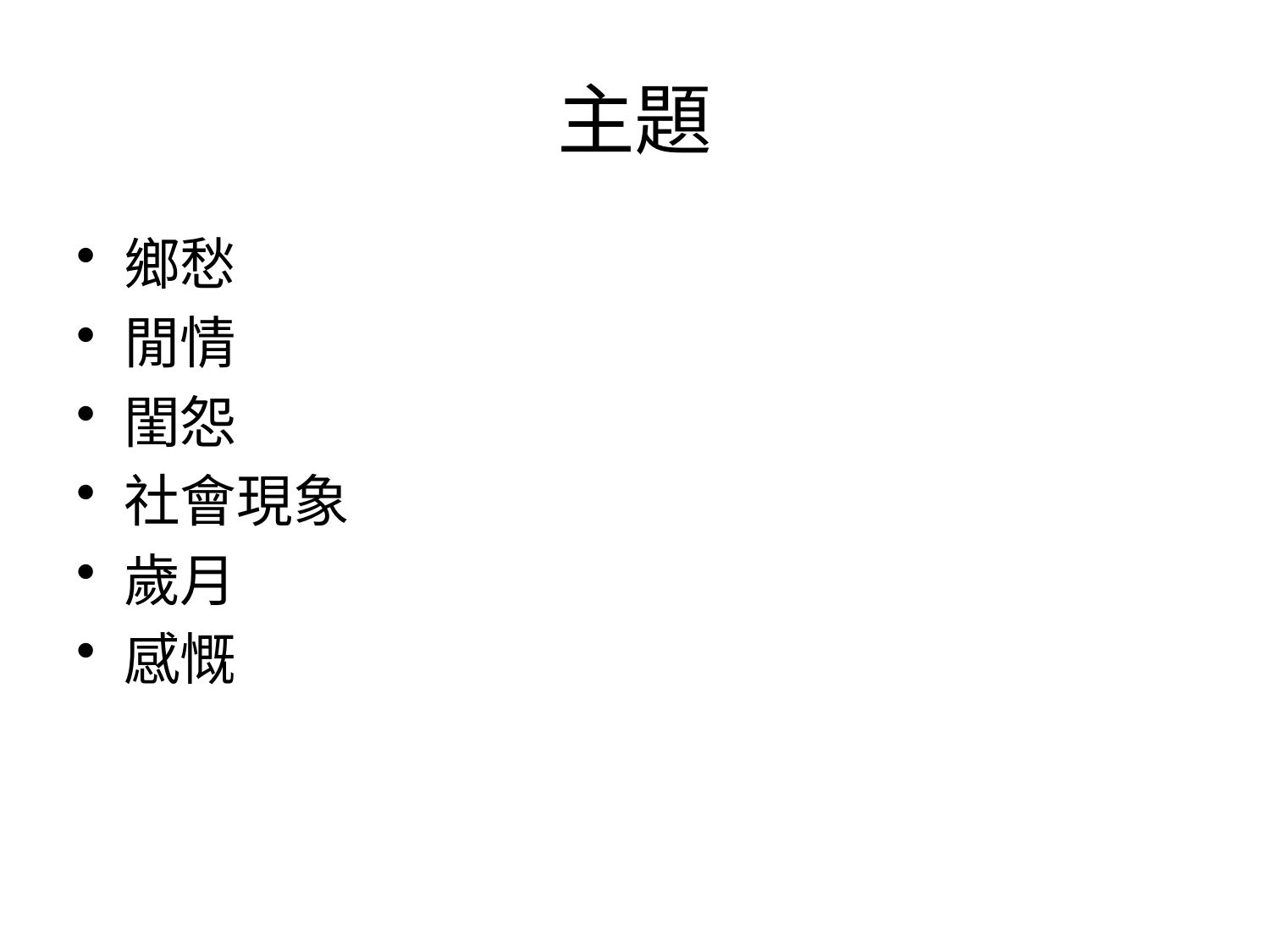

# 主題
鄉愁
閒情
閨怨
社會現象
歲月
感慨